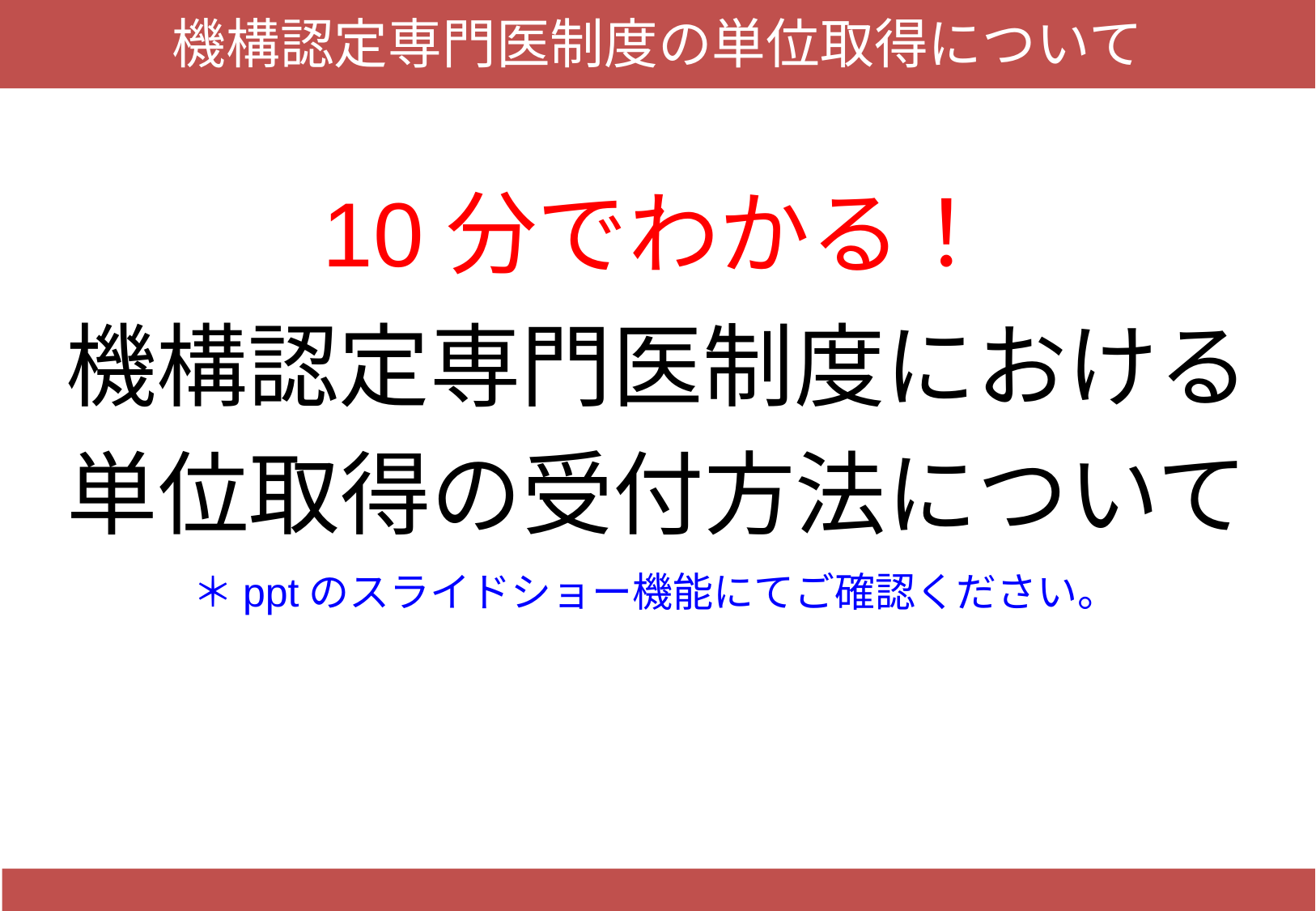

# 機構認定専門医制度の単位取得について
10分でわかる！
機構認定専門医制度における
単位取得の受付方法について
＊pptのスライドショー機能にてご確認ください。